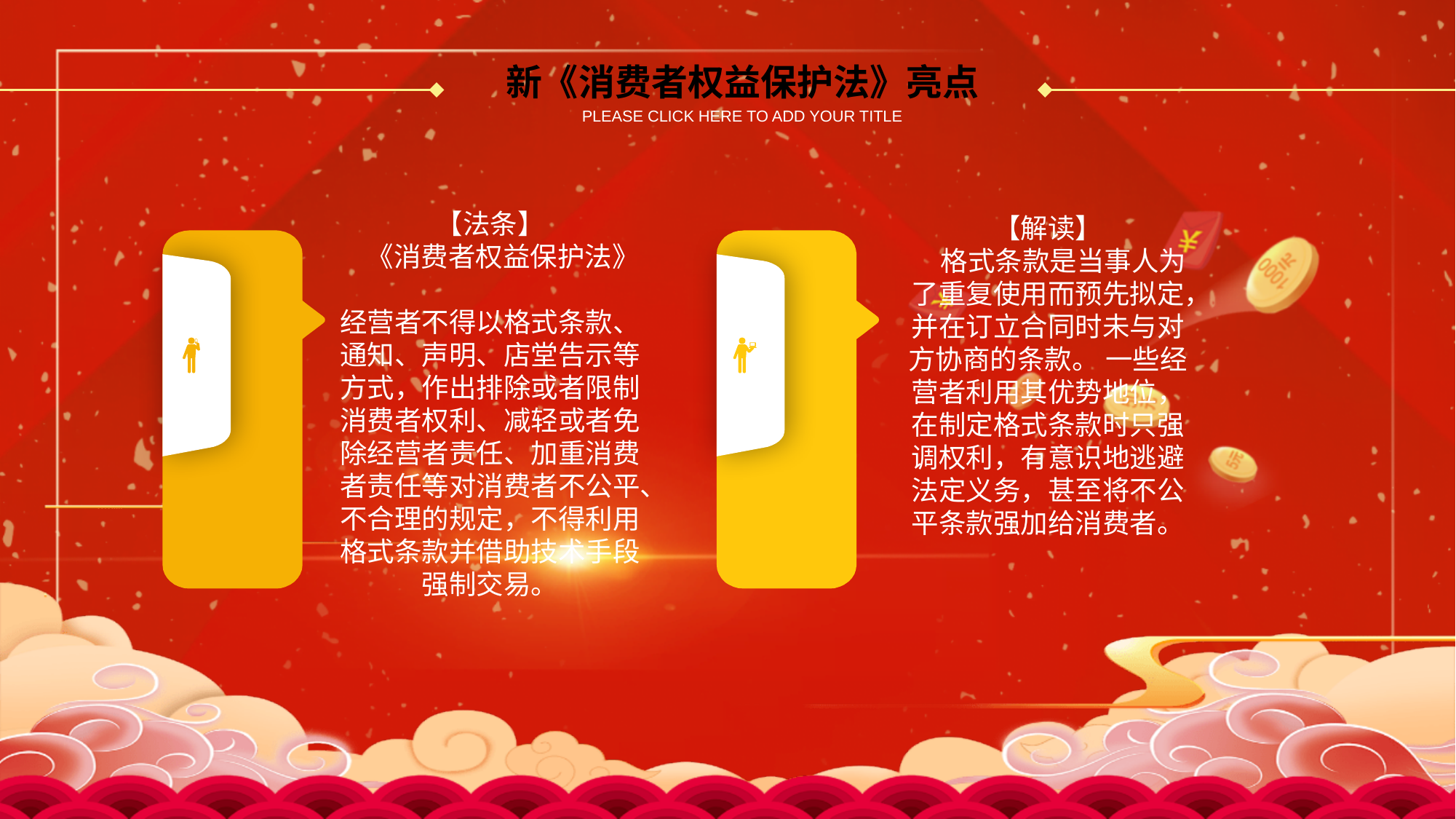

新《消费者权益保护法》亮点
PLEASE CLICK HERE TO ADD YOUR TITLE
【法条】
   《消费者权益保护法》

经营者不得以格式条款、通知、声明、店堂告示等方式，作出排除或者限制消费者权利、减轻或者免除经营者责任、加重消费者责任等对消费者不公平、不合理的规定，不得利用格式条款并借助技术手段强制交易。
【解读】
    格式条款是当事人为了重复使用而预先拟定，并在订立合同时未与对方协商的条款。 一些经营者利用其优势地位，在制定格式条款时只强调权利，有意识地逃避法定义务，甚至将不公平条款强加给消费者。